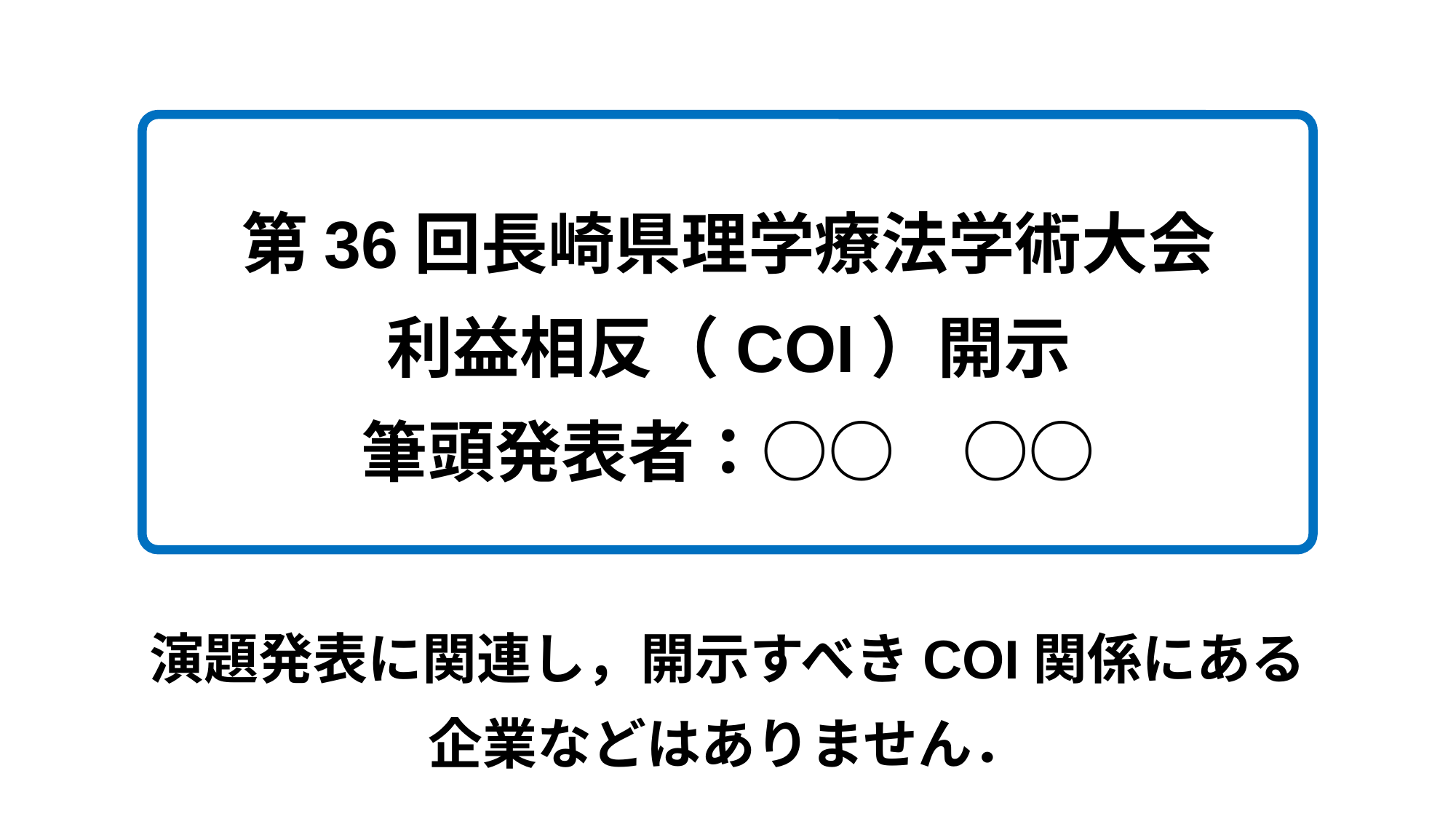

第36回長崎県理学療法学術大会
利益相反（COI）開示
筆頭発表者：○○　○○
演題発表に関連し，開示すべきCOI関係にある企業などはありません．